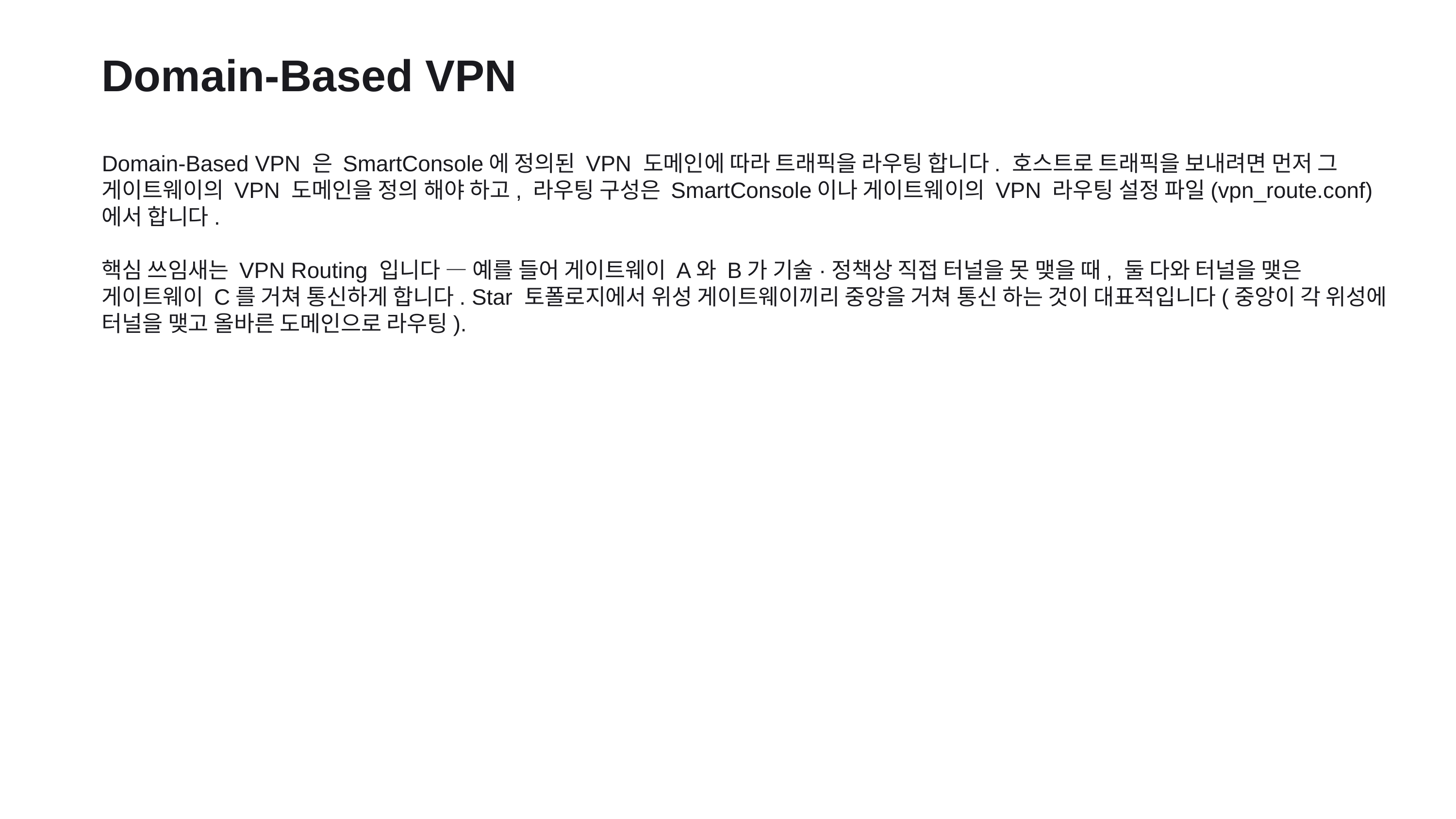

Domain-Based VPN
Domain-Based VPN 은 SmartConsole에 정의된 VPN 도메인에 따라 트래픽을 라우팅 합니다. 호스트로 트래픽을 보내려면 먼저 그 게이트웨이의 VPN 도메인을 정의 해야 하고, 라우팅 구성은 SmartConsole이나 게이트웨이의 VPN 라우팅 설정 파일(vpn_route.conf)에서 합니다.

핵심 쓰임새는 VPN Routing 입니다 — 예를 들어 게이트웨이 A와 B가 기술·정책상 직접 터널을 못 맺을 때, 둘 다와 터널을 맺은 게이트웨이 C를 거쳐 통신하게 합니다. Star 토폴로지에서 위성 게이트웨이끼리 중앙을 거쳐 통신 하는 것이 대표적입니다(중앙이 각 위성에 터널을 맺고 올바른 도메인으로 라우팅).